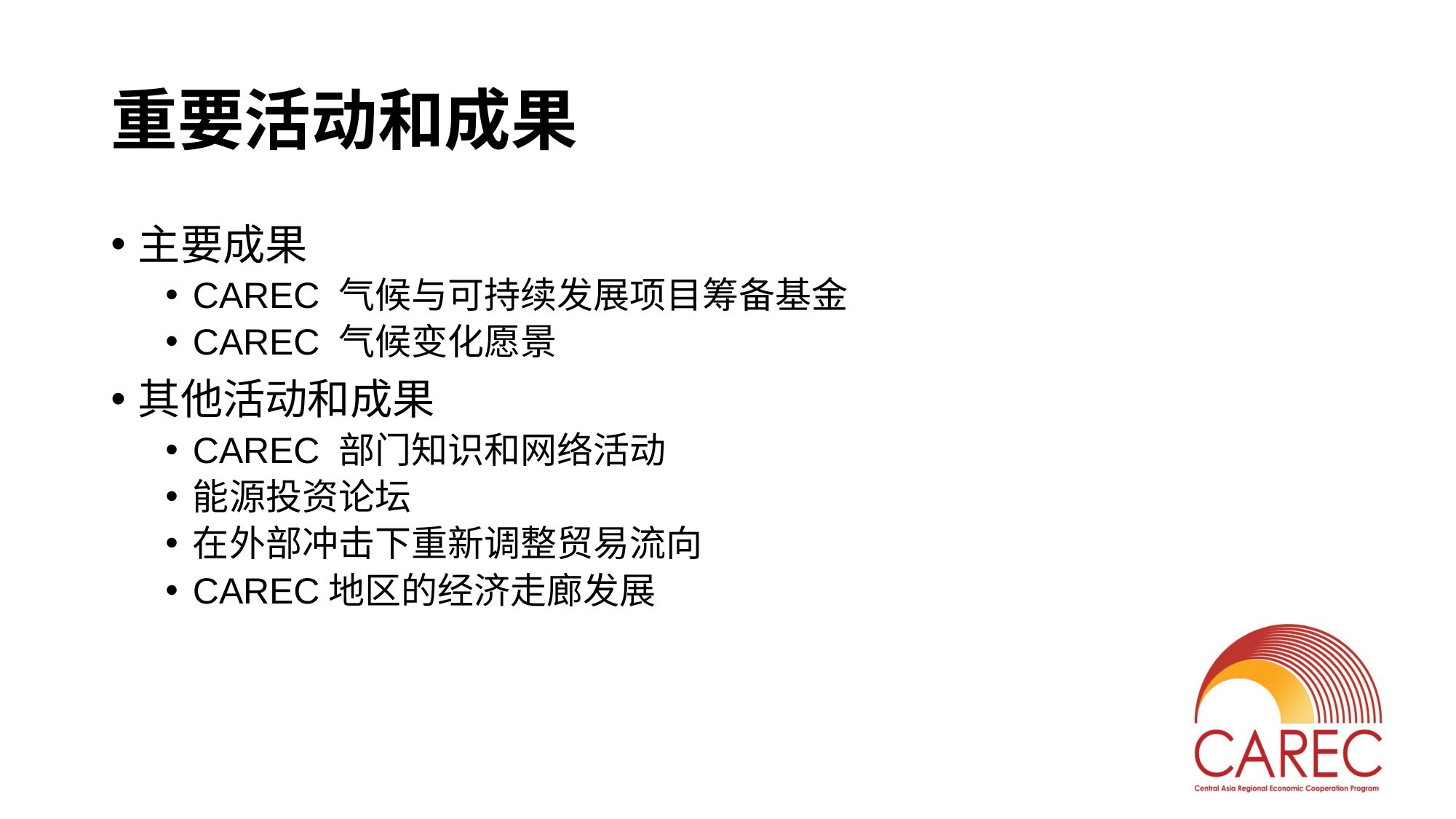

# 重要活动和成果
主要成果
CAREC 气候与可持续发展项目筹备基金
CAREC 气候变化愿景
其他活动和成果
CAREC 部门知识和网络活动
能源投资论坛
在外部冲击下重新调整贸易流向
CAREC地区的经济走廊发展